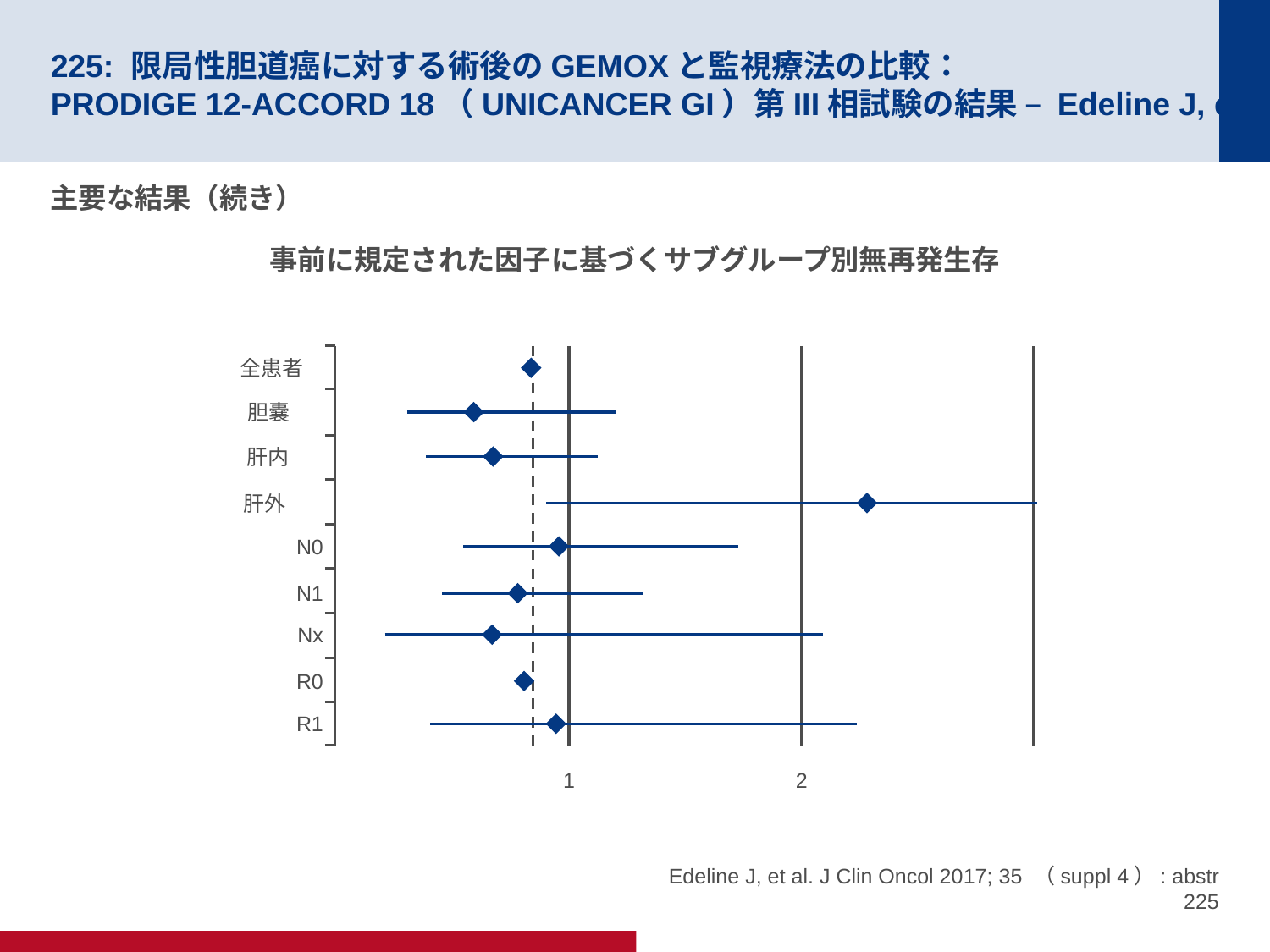

# 225: 限局性胆道癌に対する術後のGEMOXと監視療法の比較： PRODIGE 12-ACCORD 18（UNICANCER GI）第III相試験の結果 – Edeline J, et al
主要な結果（続き）
事前に規定された因子に基づくサブグループ別無再発生存
1
2
全患者

胆嚢

肝内

肝外

N0

N1

Nx

R0

R1

Edeline J, et al. J Clin Oncol 2017; 35 （suppl 4）: abstr 225